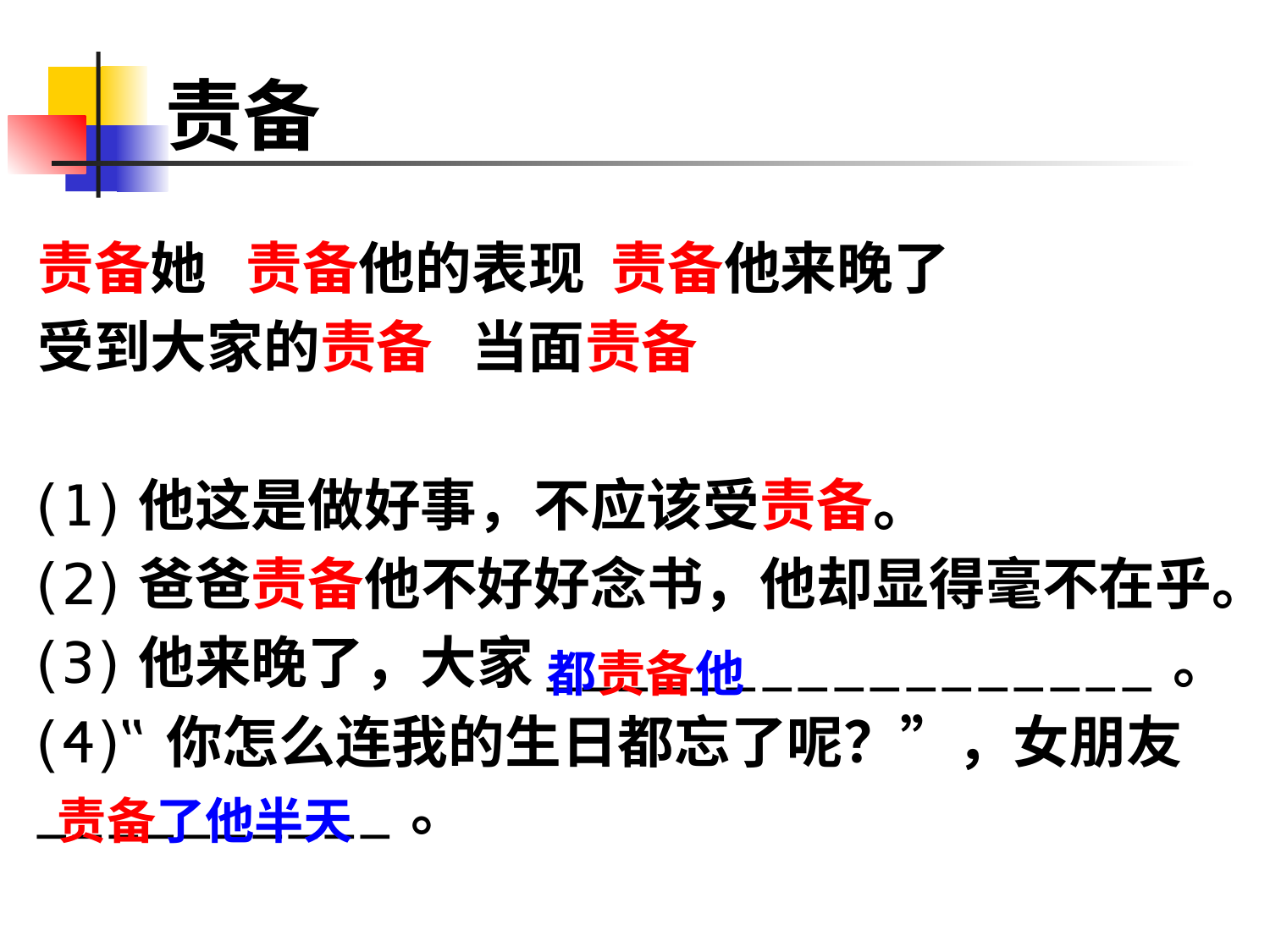

# 责备
责备她   责备他的表现  责备他来晚了
受到大家的责备   当面责备

(1)他这是做好事，不应该受责备。
(2)爸爸责备他不好好念书，他却显得毫不在乎。
(3)他来晚了，大家_________________。
(4)“你怎么连我的生日都忘了呢？”，女朋友__________。
都责备他
责备了他半天